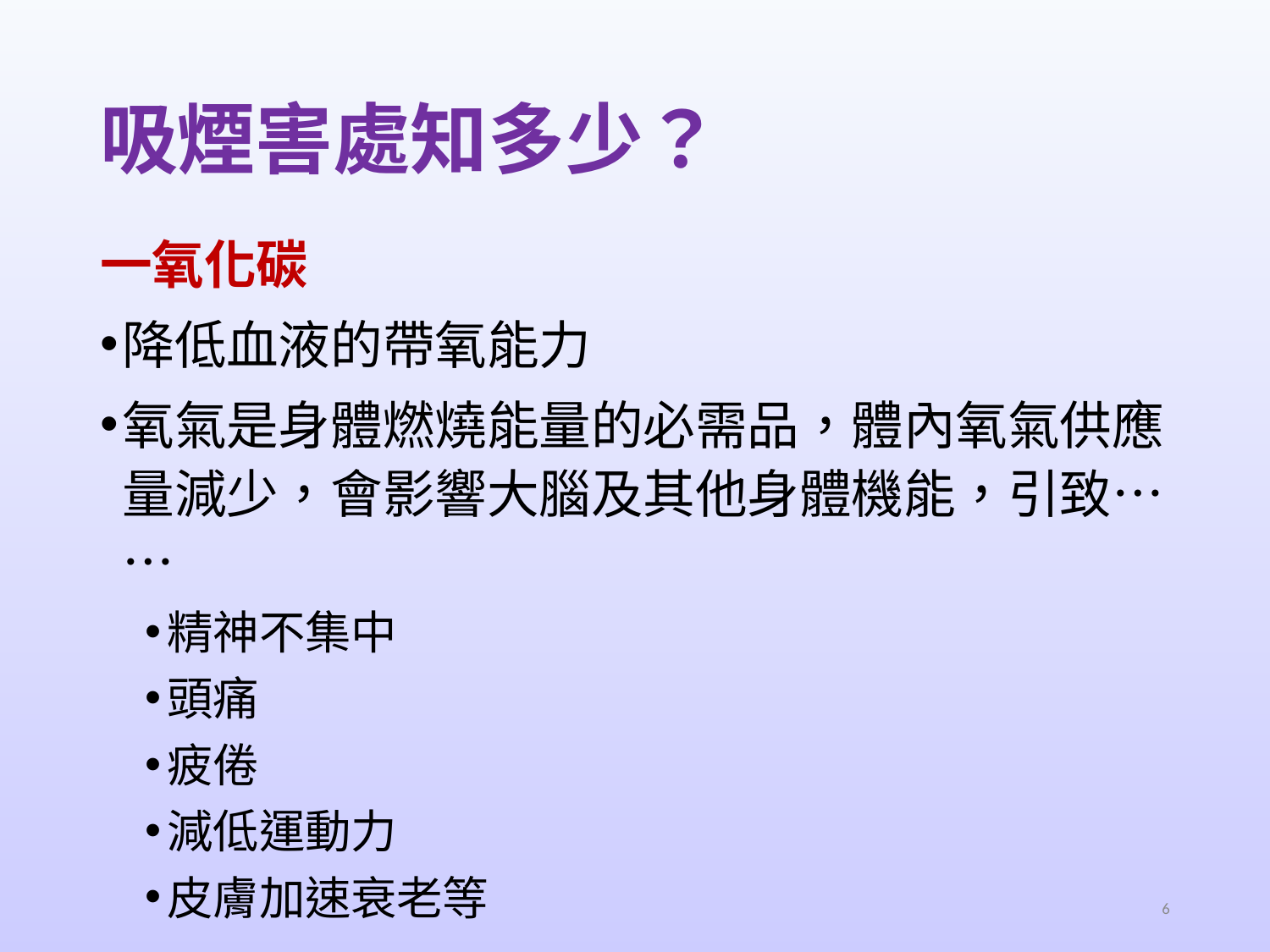

# 吸煙害處知多少？
一氧化碳
降低血液的帶氧能力
氧氣是身體燃燒能量的必需品，體內氧氣供應量減少，會影響大腦及其他身體機能，引致……
精神不集中
頭痛
疲倦
減低運動力
皮膚加速衰老等
6